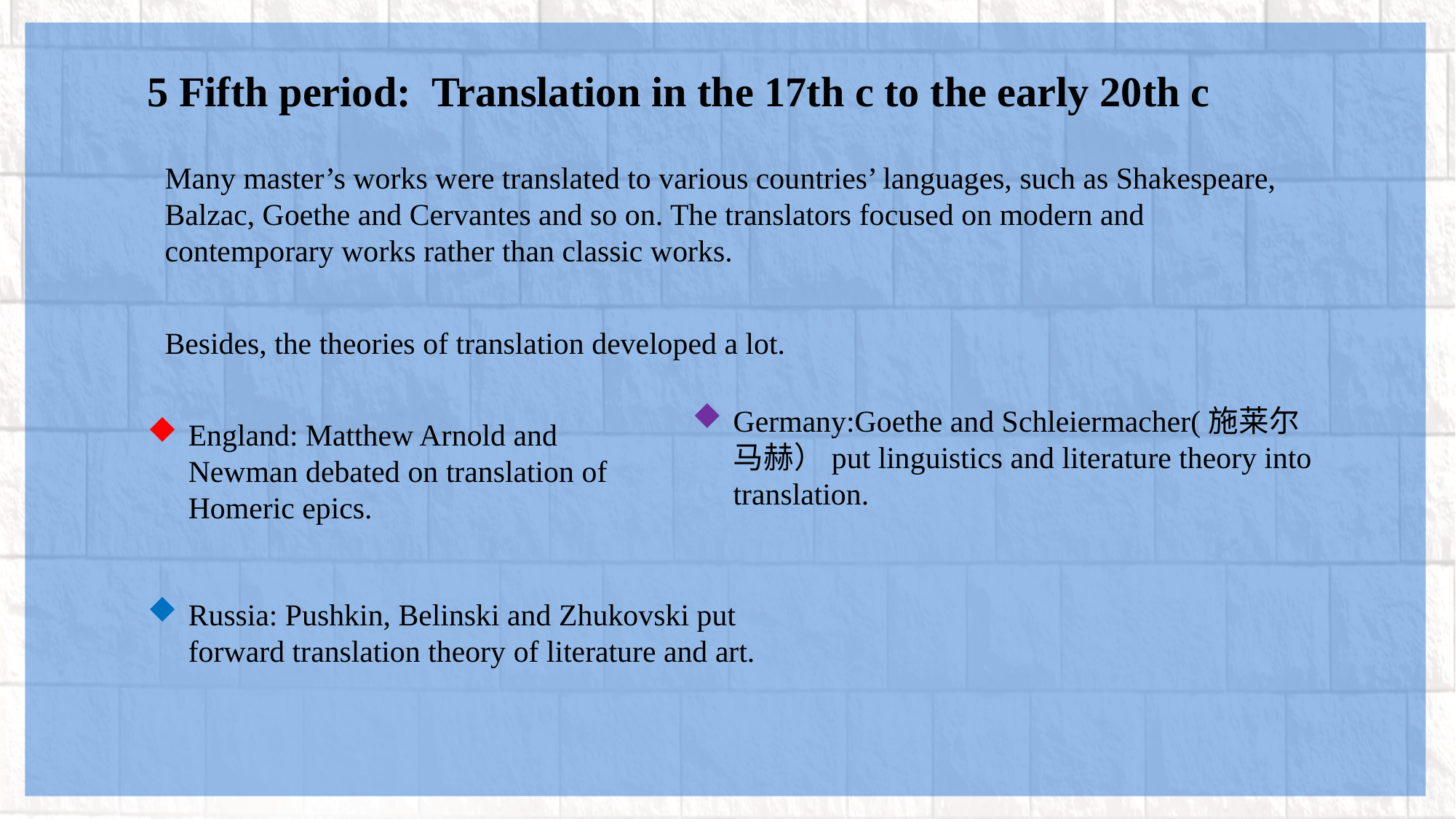

5 Fifth period:  Translation in the 17th c to the early 20th c

Many master’s works were translated to various countries’ languages, such as Shakespeare, Balzac, Goethe and Cervantes and so on. The translators focused on modern and contemporary works rather than classic works.
Besides, the theories of translation developed a lot.
Germany:Goethe and Schleiermacher(施莱尔马赫）put linguistics and literature theory into translation.
England: Matthew Arnold and Newman debated on translation of Homeric epics.
Russia: Pushkin, Belinski and Zhukovski put forward translation theory of literature and art.